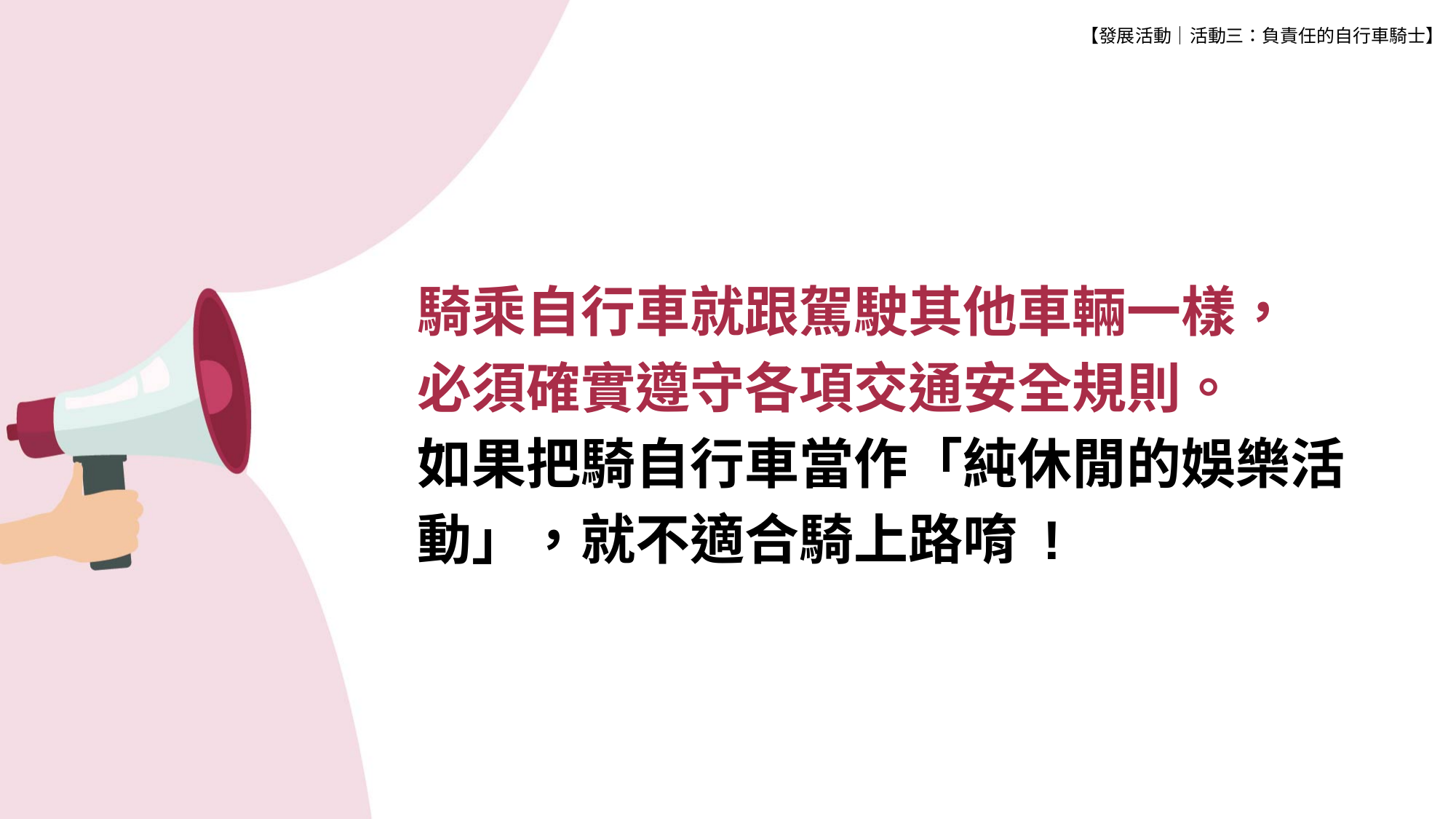

【發展活動│活動三：負責任的自行車騎士】
騎乘自行車就跟駕駛其他車輛一樣，
必須確實遵守各項交通安全規則。
如果把騎自行車當作「純休閒的娛樂活動」，就不適合騎上路唷 !